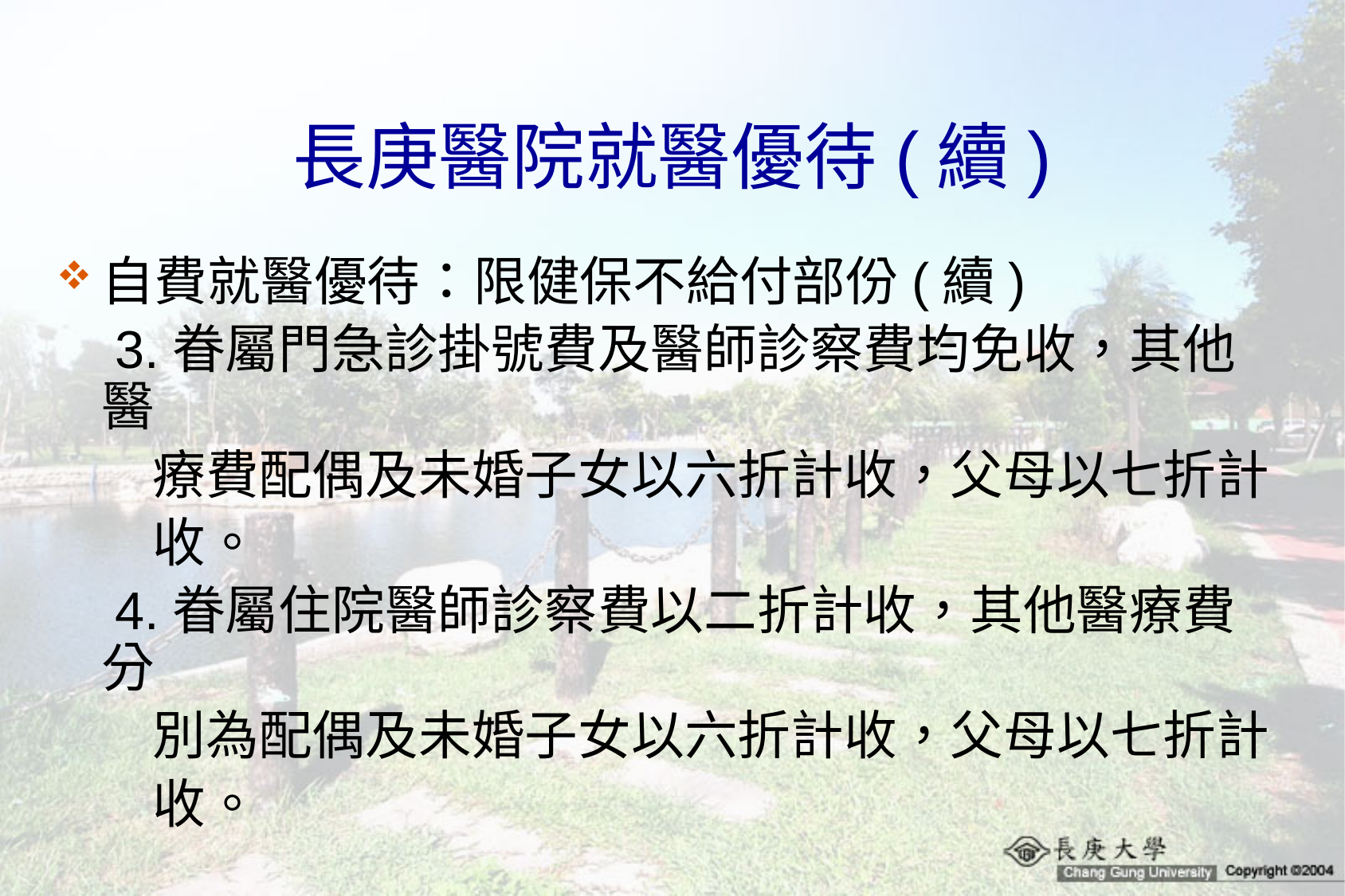

# 長庚醫院就醫優待(續)
自費就醫優待：限健保不給付部份(續)
    3.眷屬門急診掛號費及醫師診察費均免收，其他醫
       療費配偶及未婚子女以六折計收，父母以七折計
       收。
    4.眷屬住院醫師診察費以二折計收，其他醫療費分
       別為配偶及未婚子女以六折計收，父母以七折計
       收。